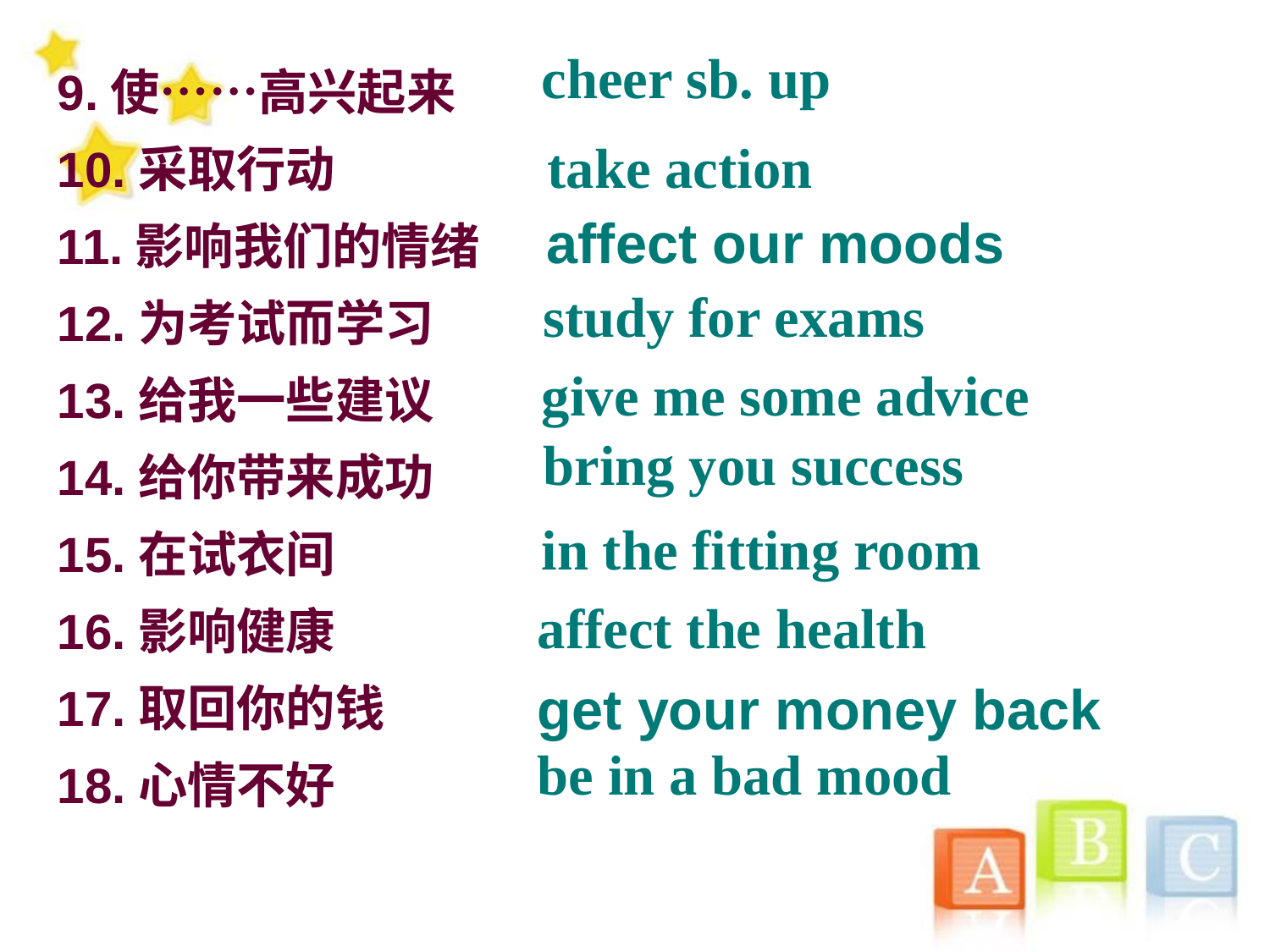

cheer sb. up
9.使……高兴起来
10.采取行动
11.影响我们的情绪
12.为考试而学习
13.给我一些建议
14.给你带来成功
15.在试衣间
16.影响健康
17.取回你的钱
18.心情不好
take action
affect our moods
study for exams
give me some advice
bring you success
in the fitting room
affect the health
get your money back
be in a bad mood